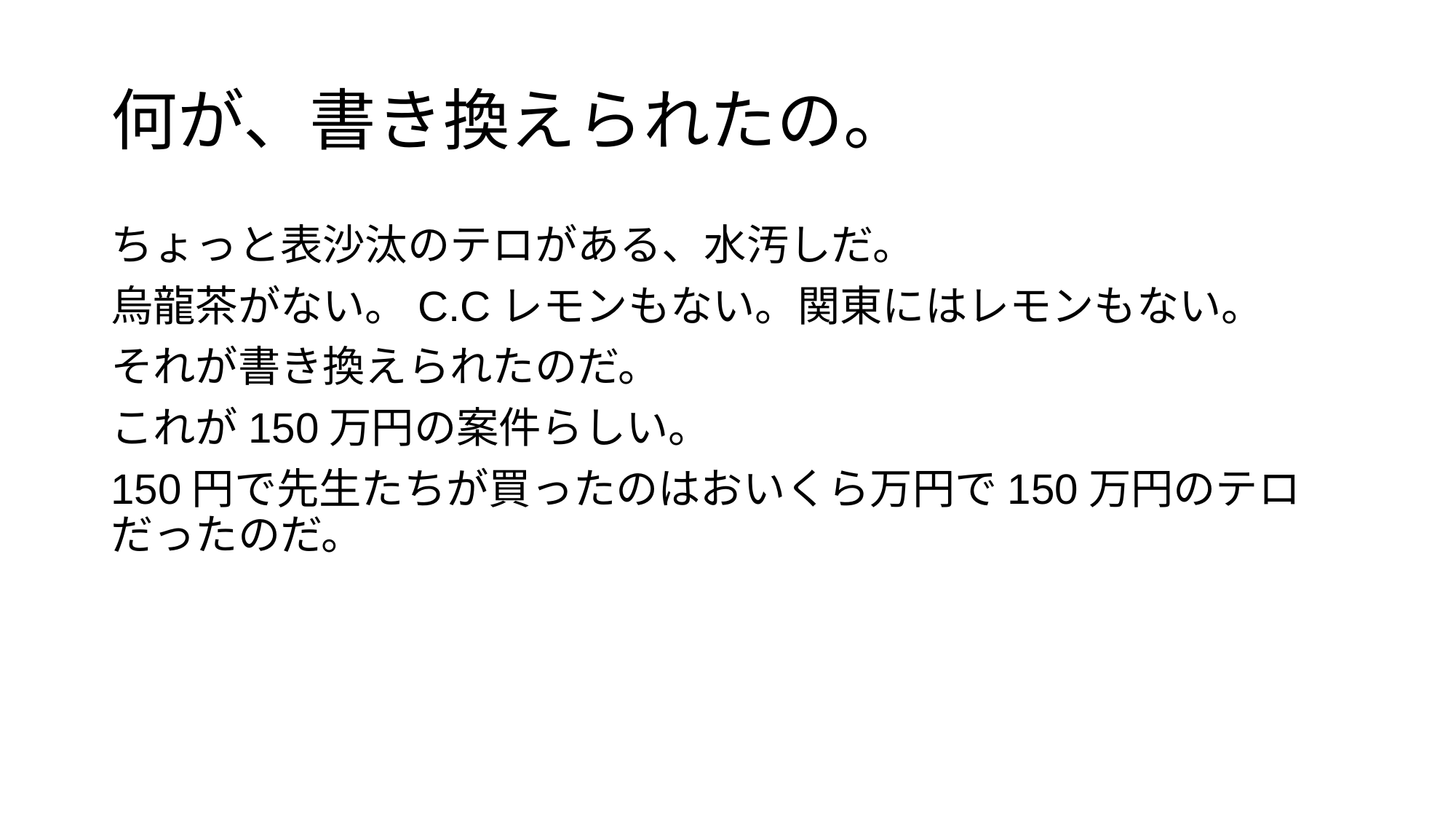

# 何が、書き換えられたの。
ちょっと表沙汰のテロがある、水汚しだ。
烏龍茶がない。C.Cレモンもない。関東にはレモンもない。
それが書き換えられたのだ。
これが150万円の案件らしい。
150円で先生たちが買ったのはおいくら万円で150万円のテロだったのだ。